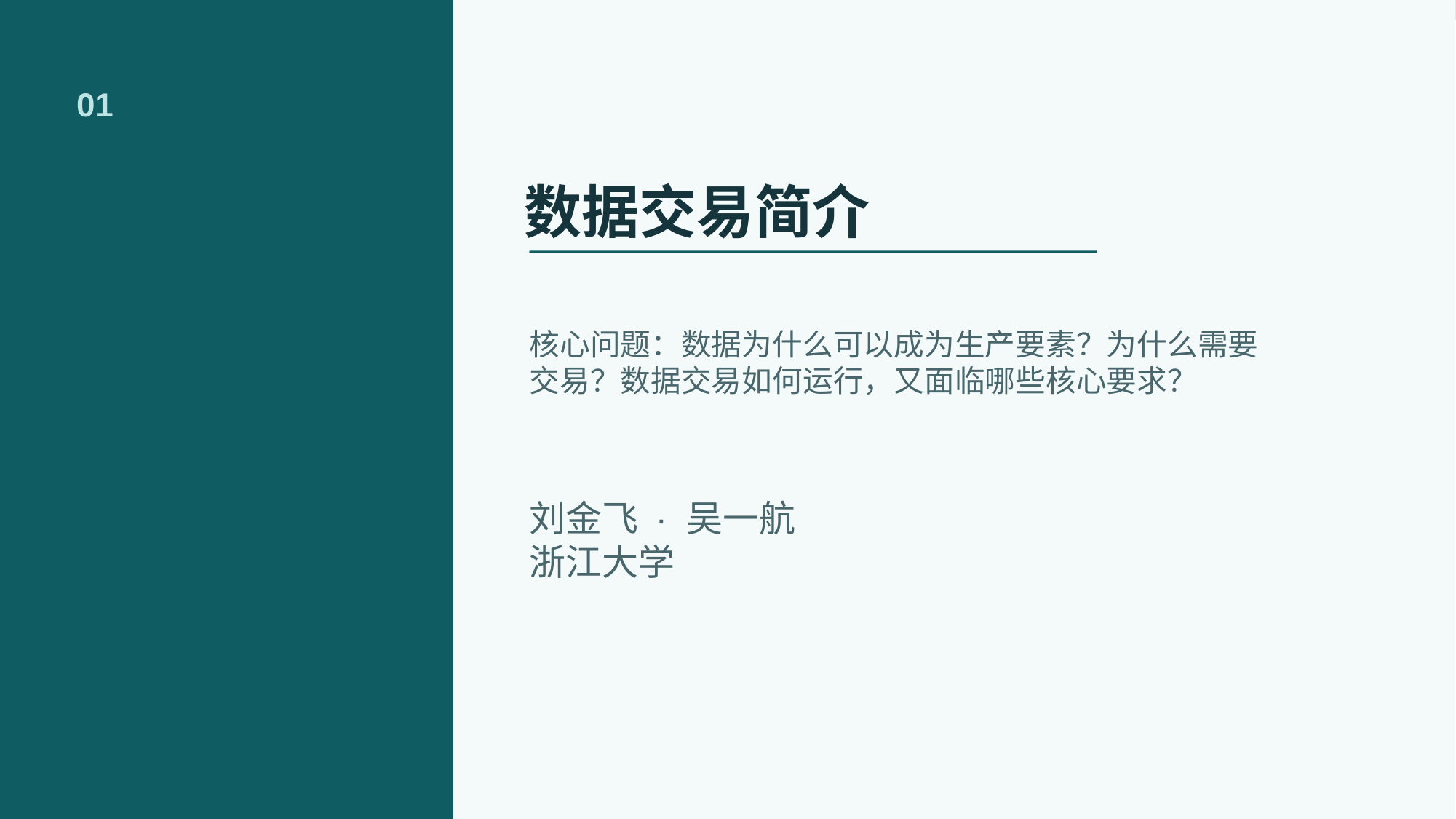

01
数据交易简介

核心问题：数据为什么可以成为生产要素？为什么需要交易？数据交易如何运行，又面临哪些核心要求？
刘金飞 · 吴一航
浙江大学
1